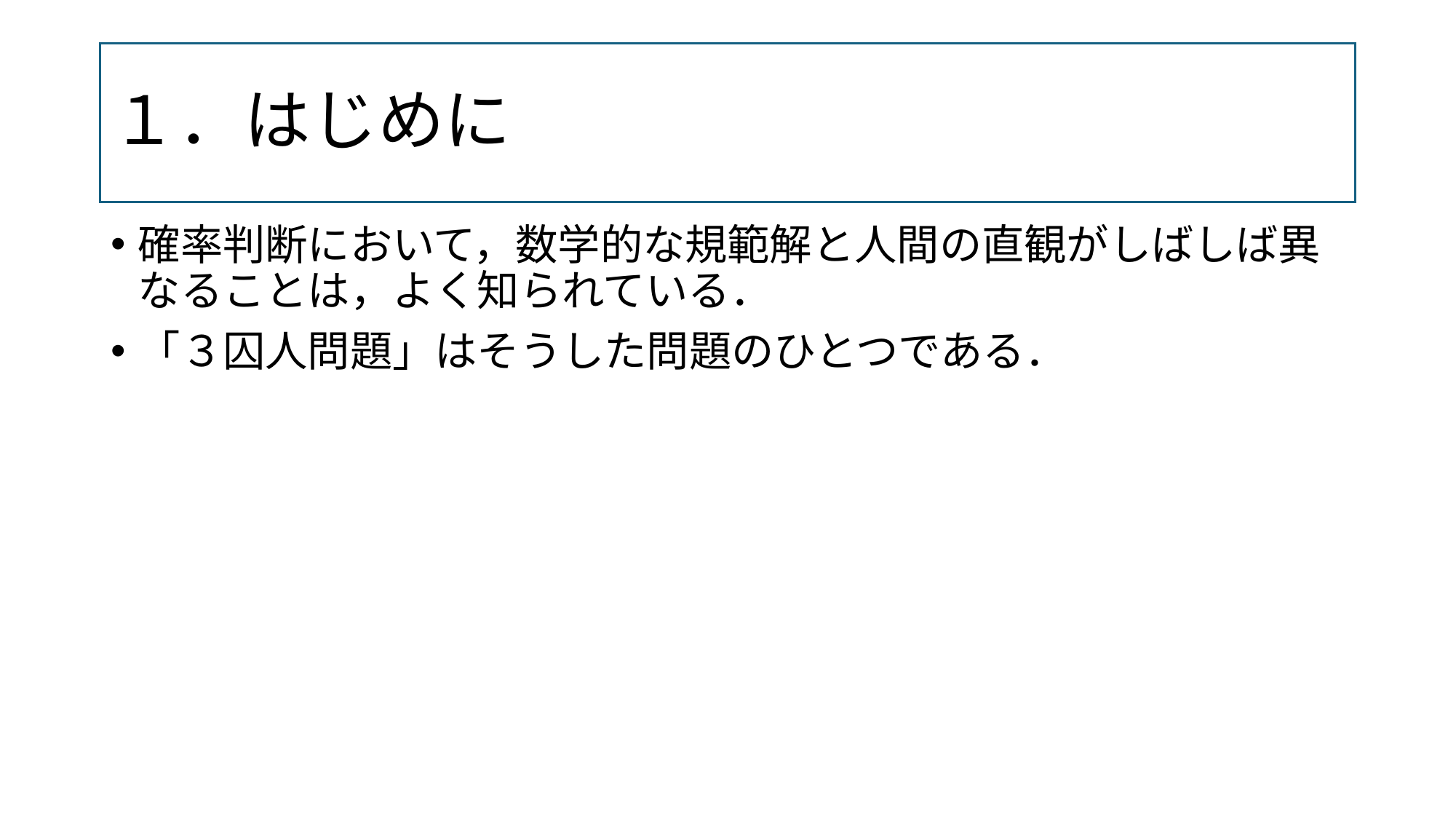

# １．はじめに
確率判断において，数学的な規範解と人間の直観がしばしば異なることは，よく知られている．
「３囚人問題」はそうした問題のひとつである．